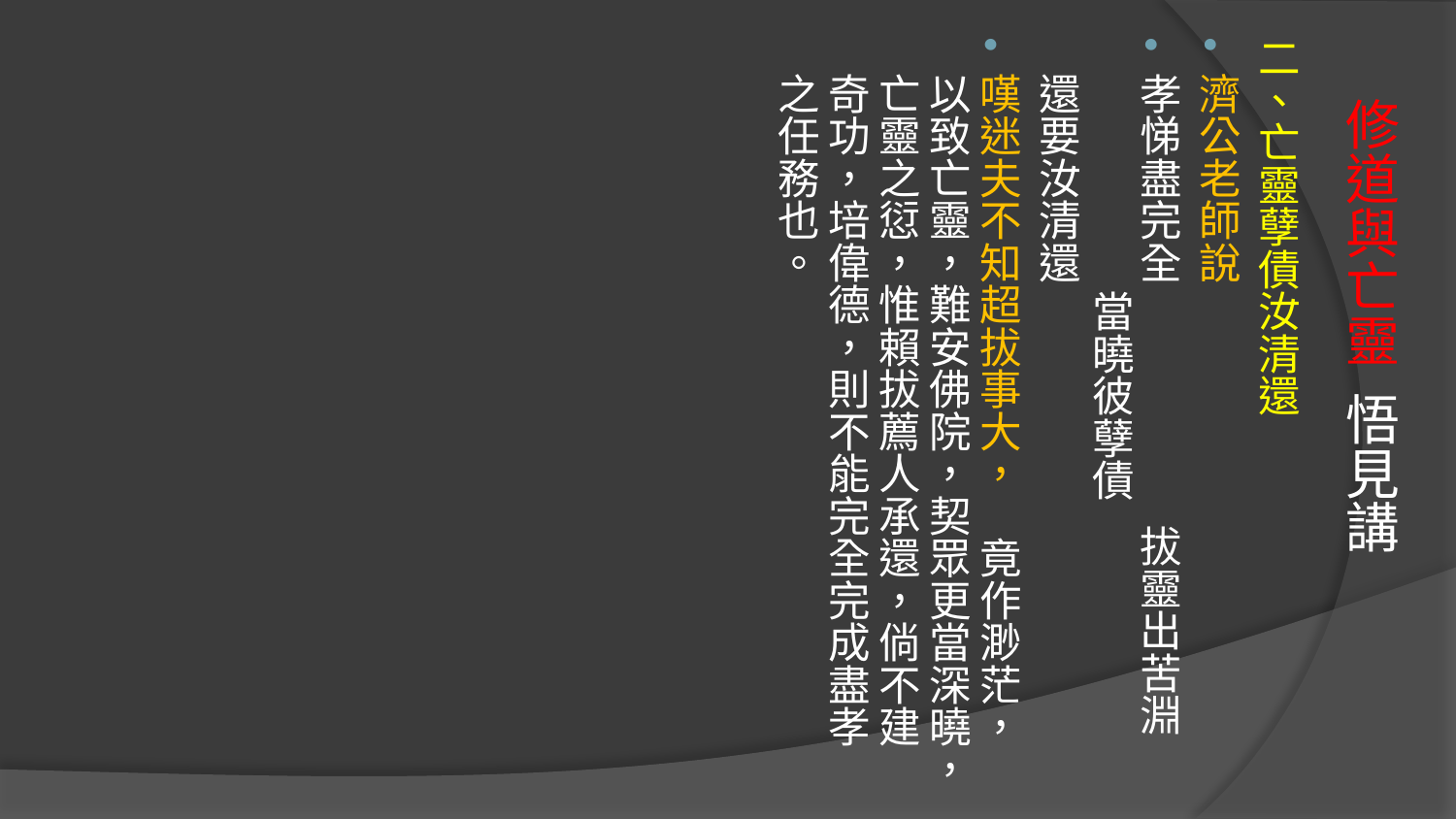

二、亡靈孽債汝清還
濟公老師說
孝悌盡完全　                     拔靈出苦淵　                        當曉彼孽債　                          還要汝清還
嘆迷夫不知超拔事大，　竟作渺茫，以致亡靈，難安佛院，契眾更當深曉，亡靈之愆，惟賴拔薦人承還，倘不建奇功，培偉德，則不能完全完成盡孝之任務也。

# 修道與亡靈  悟見講